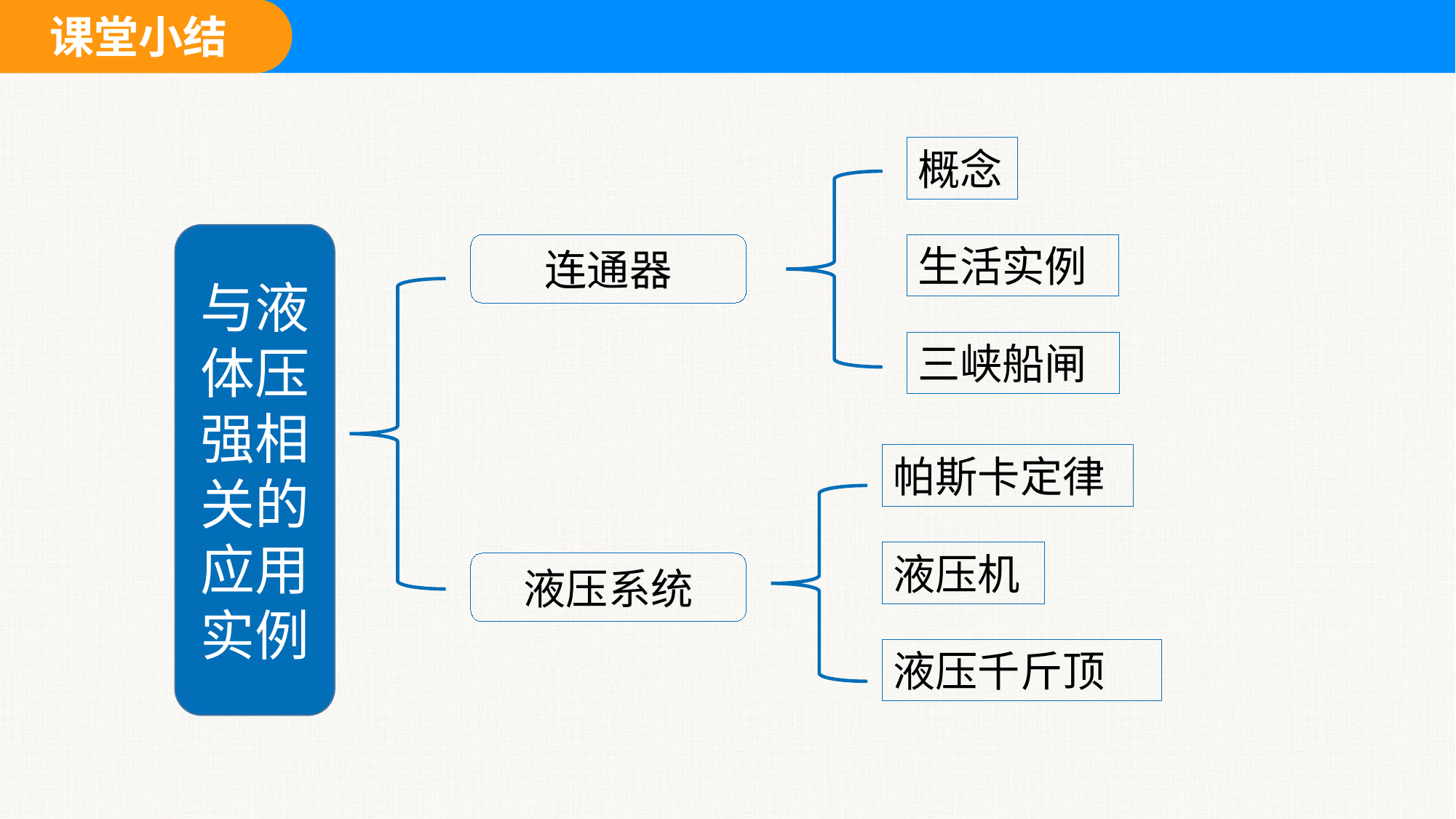

概念

与液体压强相关的应用实例
连通器
生活实例

三峡船闸
帕斯卡定律

液压机
液压系统
液压千斤顶